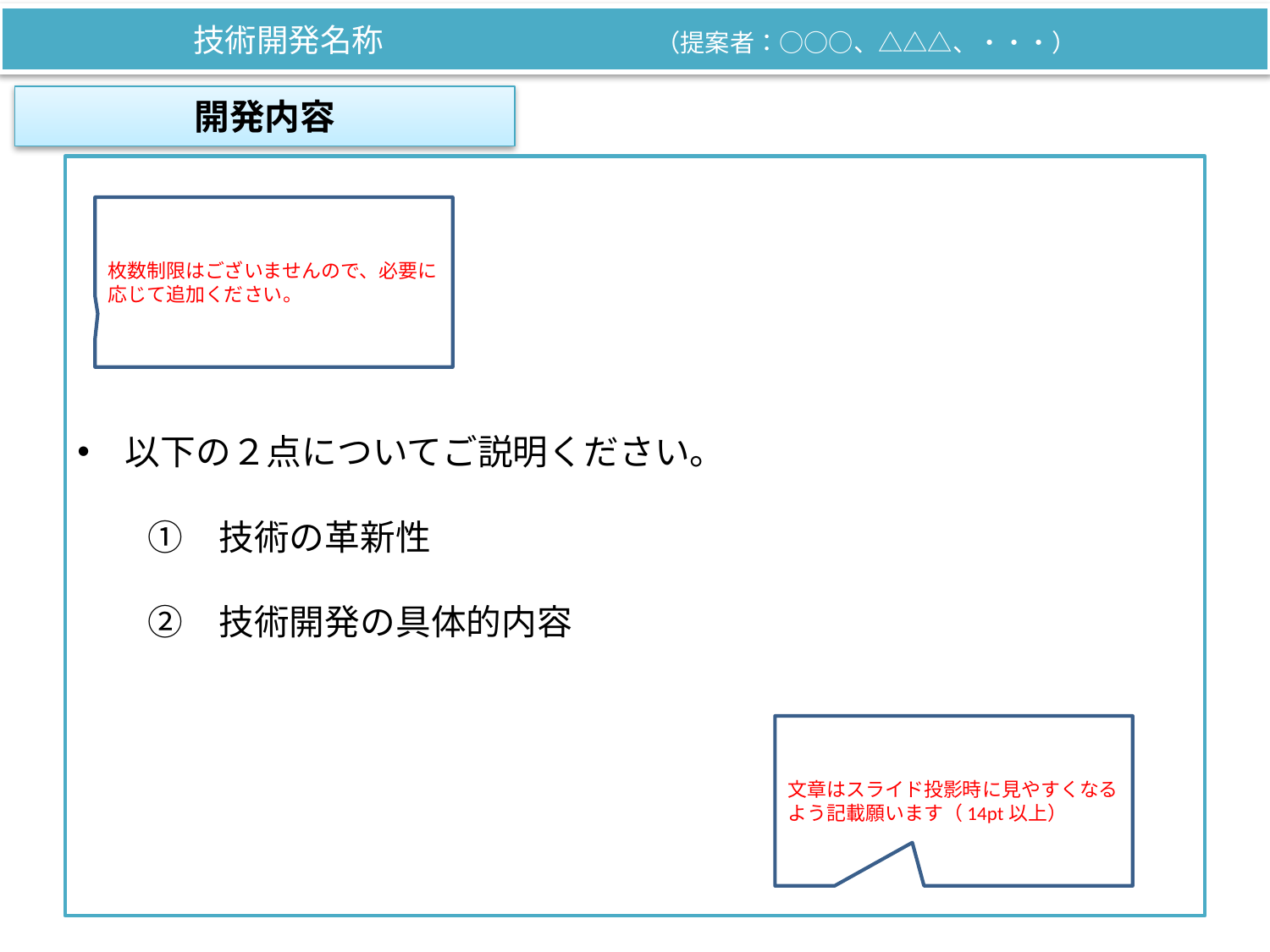

技術開発名称　　　　　　　　　（提案者：○○○、△△△、・・・）
開発内容
以下の２点についてご説明ください。

　　①　技術の革新性

　　②　技術開発の具体的内容
枚数制限はございませんので、必要に応じて追加ください。
文章はスライド投影時に見やすくなるよう記載願います（14pt以上）